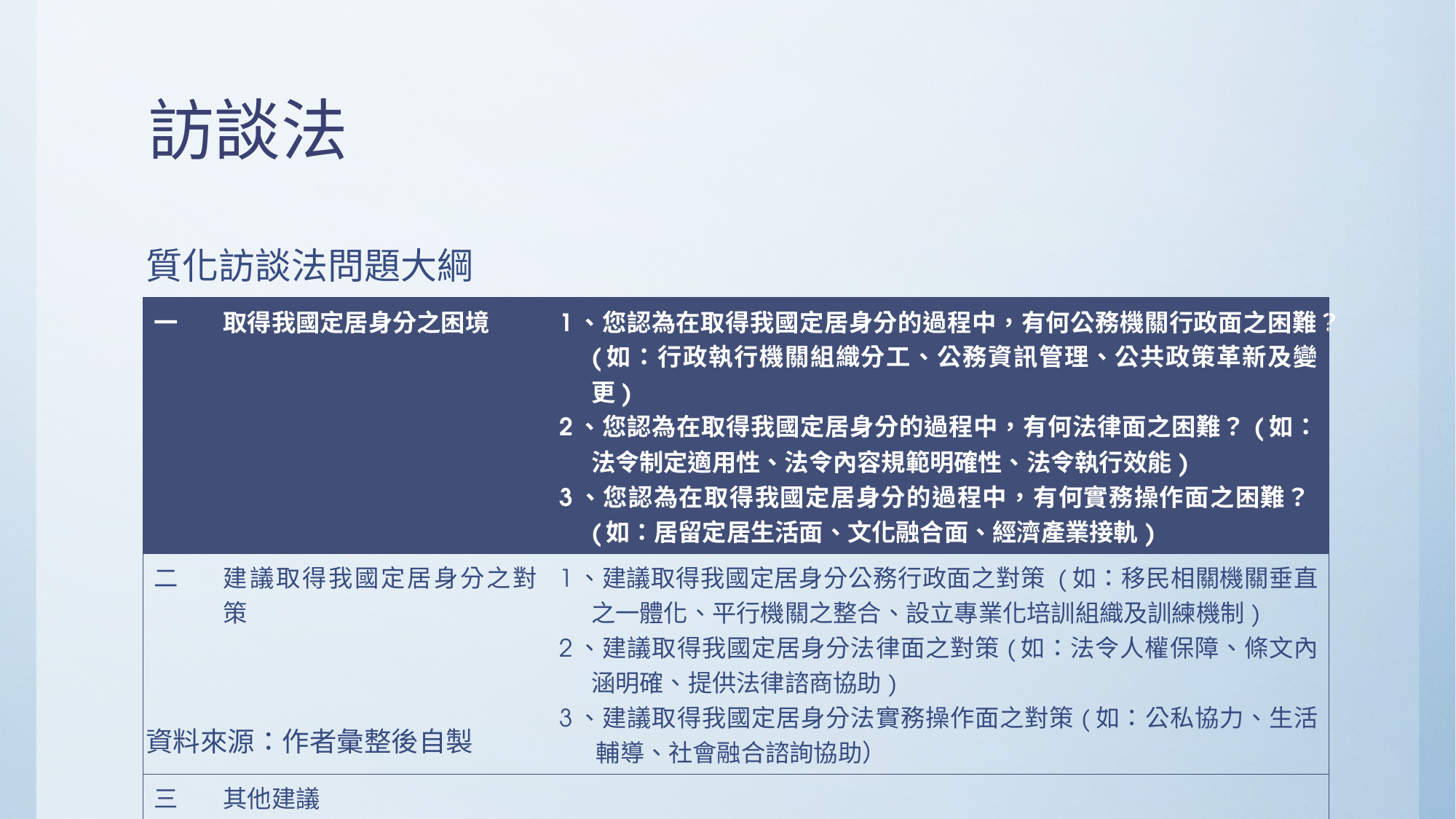

# 訪談法
質化訪談法問題大綱
| 一 | 取得我國定居身分之困境 | 1、您認為在取得我國定居身分的過程中，有何公務機關行政面之困難？(如：行政執行機關組織分工、公務資訊管理、公共政策革新及變更) 2、您認為在取得我國定居身分的過程中，有何法律面之困難？(如：法令制定適用性、法令內容規範明確性、法令執行效能) 3、您認為在取得我國定居身分的過程中，有何實務操作面之困難？(如：居留定居生活面、文化融合面、經濟產業接軌) |
| --- | --- | --- |
| 二 | 建議取得我國定居身分之對策 | 1、建議取得我國定居身分公務行政面之對策 (如：移民相關機關垂直之一體化、平行機關之整合、設立專業化培訓組織及訓練機制) 2、建議取得我國定居身分法律面之對策(如：法令人權保障、條文內涵明確、提供法律諮商協助) 3、建議取得我國定居身分法實務操作面之對策(如：公私協力、生活輔導、社會融合諮詢協助） |
| 三 | 其他建議 |  |
資料來源：作者彙整後自製